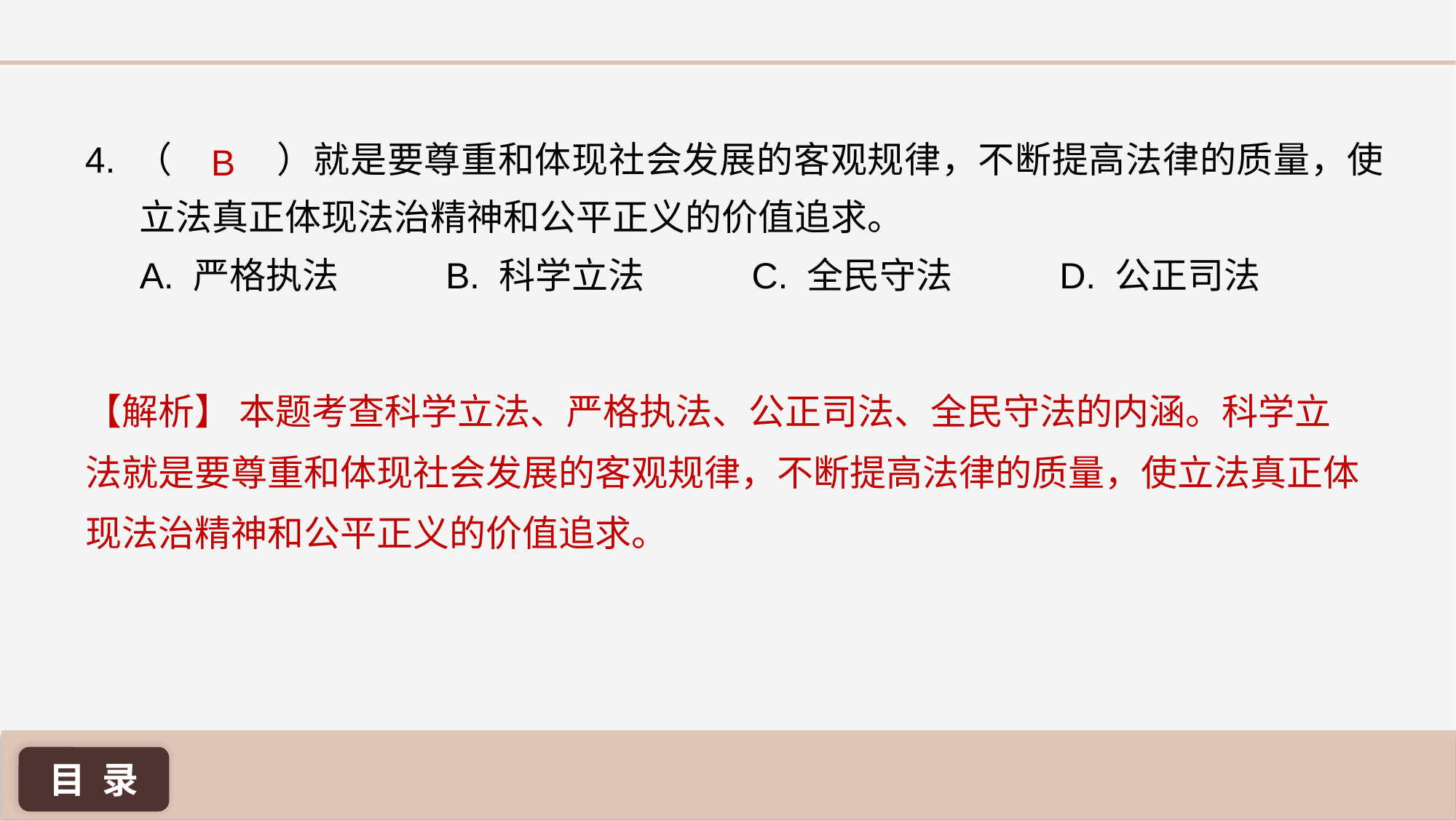

B
4. （            ）就是要尊重和体现社会发展的客观规律，不断提高法律的质量，使立法真正体现法治精神和公平正义的价值追求。
A. 严格执法            B. 科学立法            C. 全民守法            D. 公正司法
【解析】 本题考查科学立法、严格执法、公正司法、全民守法的内涵。科学立法就是要尊重和体现社会发展的客观规律，不断提高法律的质量，使立法真正体现法治精神和公平正义的价值追求。